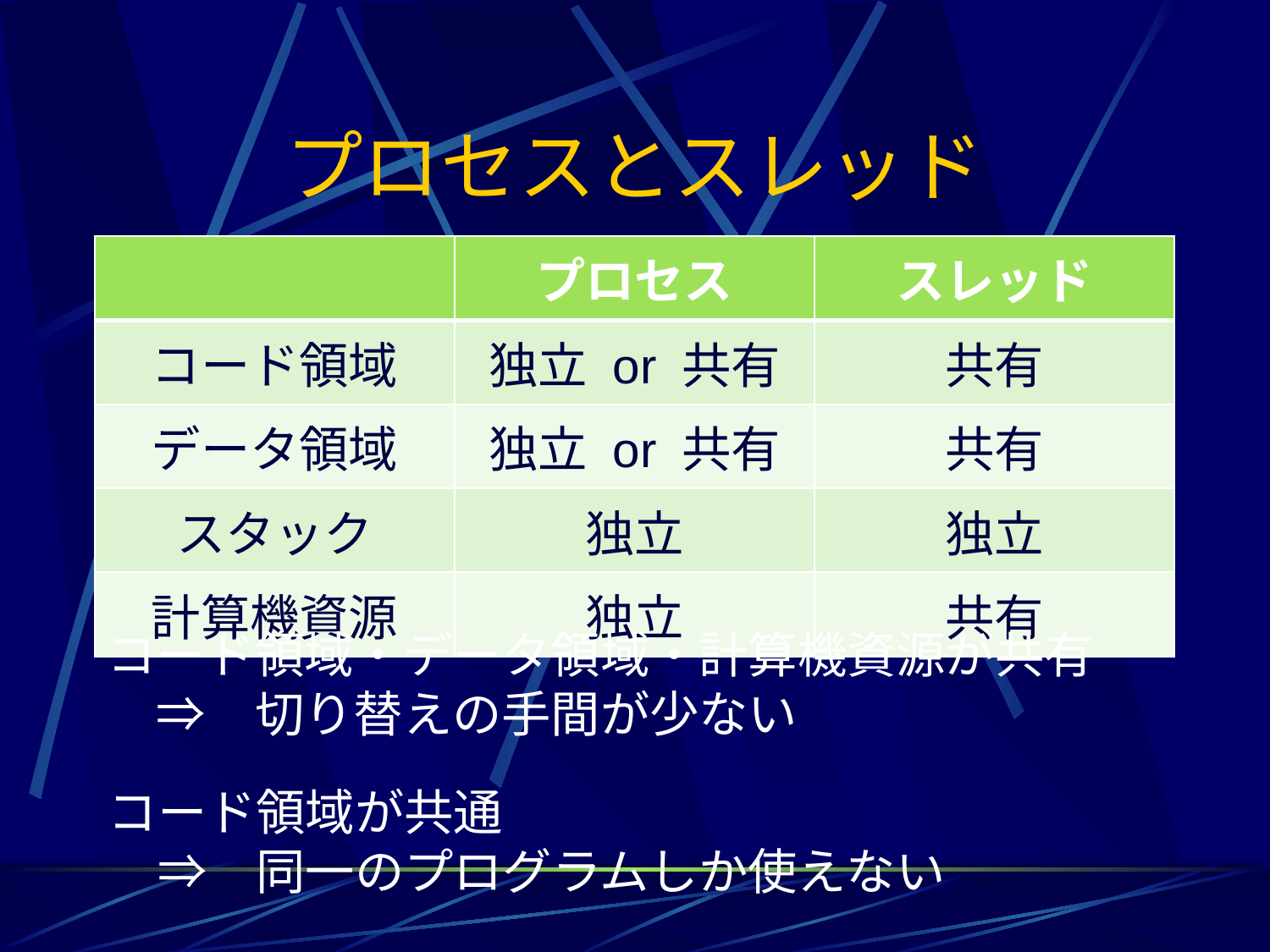

# プロセスとスレッド
|  | プロセス | スレッド |
| --- | --- | --- |
| コード領域 | 独立 or 共有 | 共有 |
| データ領域 | 独立 or 共有 | 共有 |
| スタック | 独立 | 独立 |
| 計算機資源 | 独立 | 共有 |
コード領域・データ領域・計算機資源が共有
　⇒　切り替えの手間が少ない
コード領域が共通
　⇒　同一のプログラムしか使えない